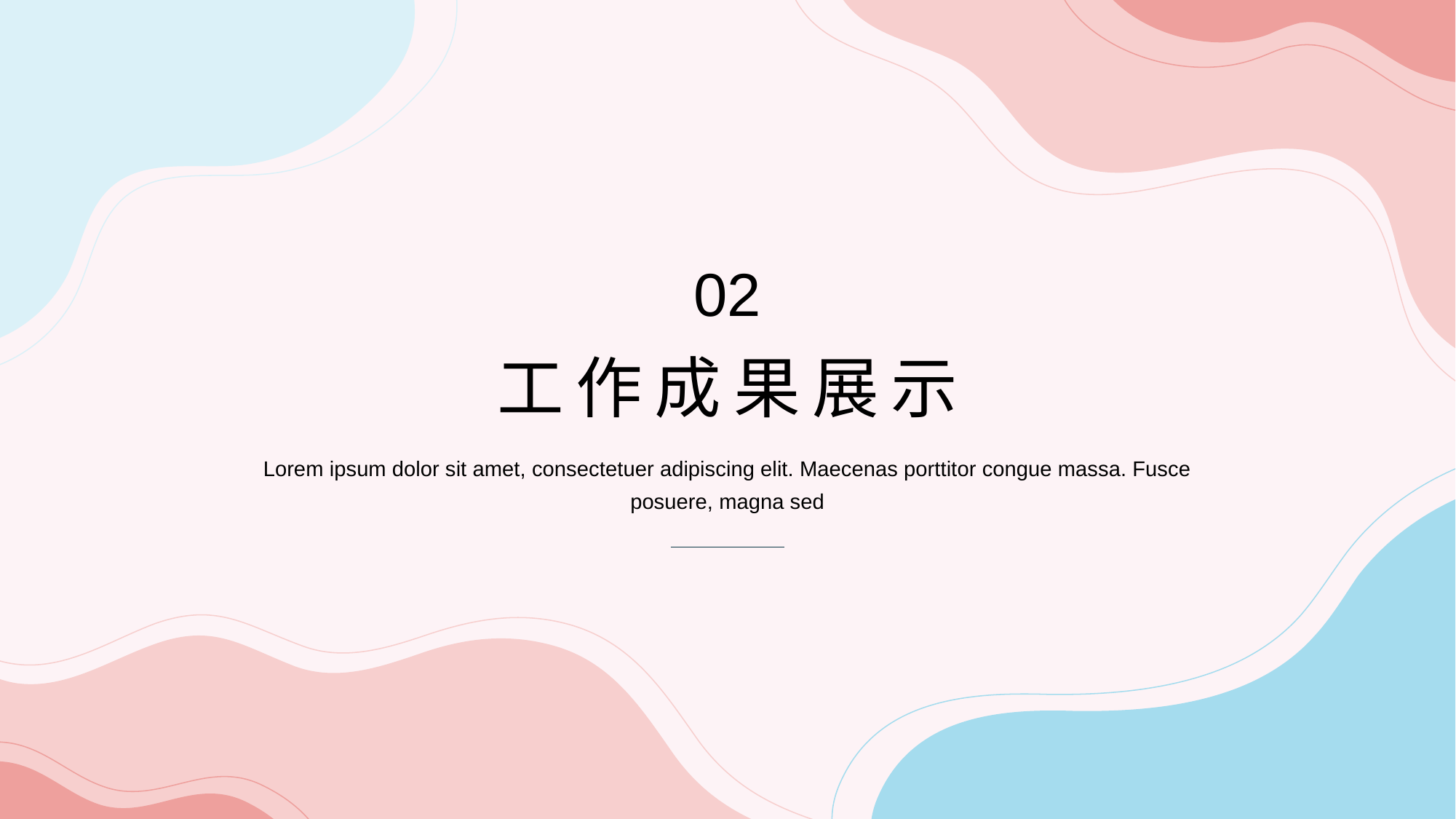

02
工作成果展示
Lorem ipsum dolor sit amet, consectetuer adipiscing elit. Maecenas porttitor congue massa. Fusce posuere, magna sed